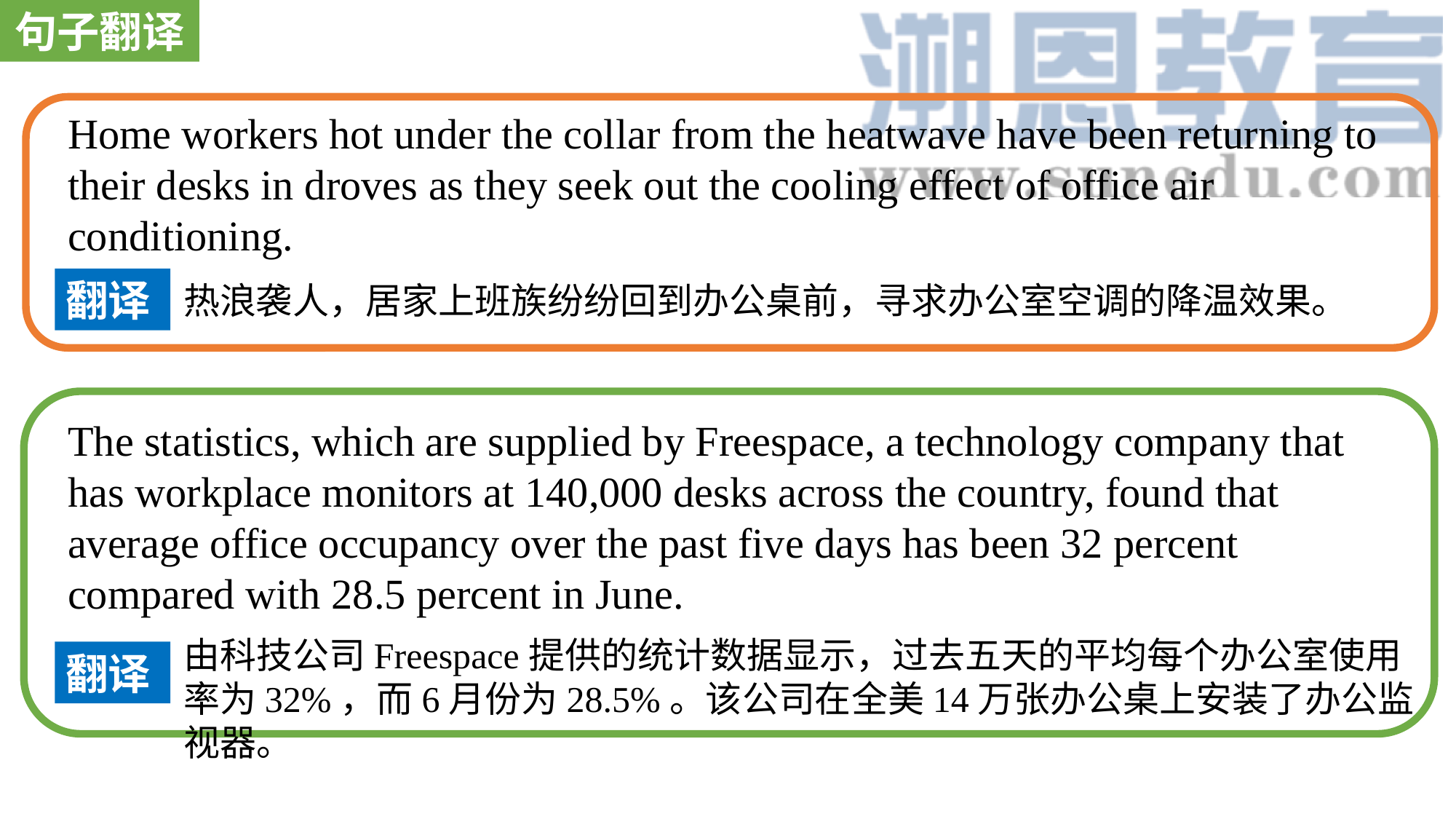

句子翻译

Home workers hot under the collar from the heatwave have been returning to their desks in droves as they seek out the cooling effect of office air conditioning.
翻译
热浪袭人，居家上班族纷纷回到办公桌前，寻求办公室空调的降温效果。

The statistics, which are supplied by Freespace, a technology company that has workplace monitors at 140,000 desks across the country, found that average office occupancy over the past five days has been 32 percent compared with 28.5 percent in June.
由科技公司Freespace提供的统计数据显示，过去五天的平均每个办公室使用率为32%，而6月份为28.5%。该公司在全美14万张办公桌上安装了办公监视器。
翻译